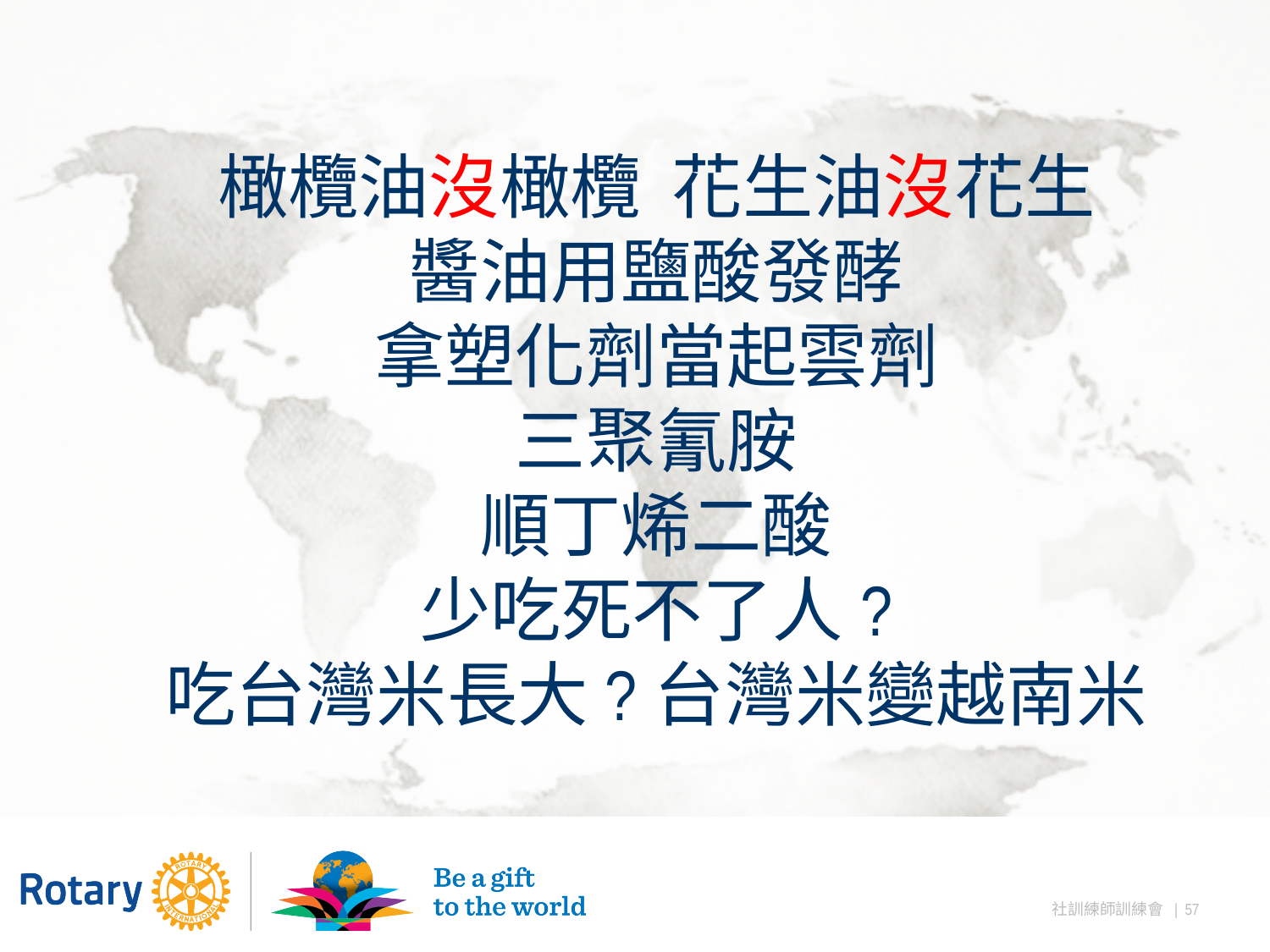

# 橄欖油沒橄欖  花生油沒花生 醬油用鹽酸發酵 拿塑化劑當起雲劑 三聚氰胺 順丁烯二酸 少吃死不了人? 吃台灣米長大?台灣米變越南米